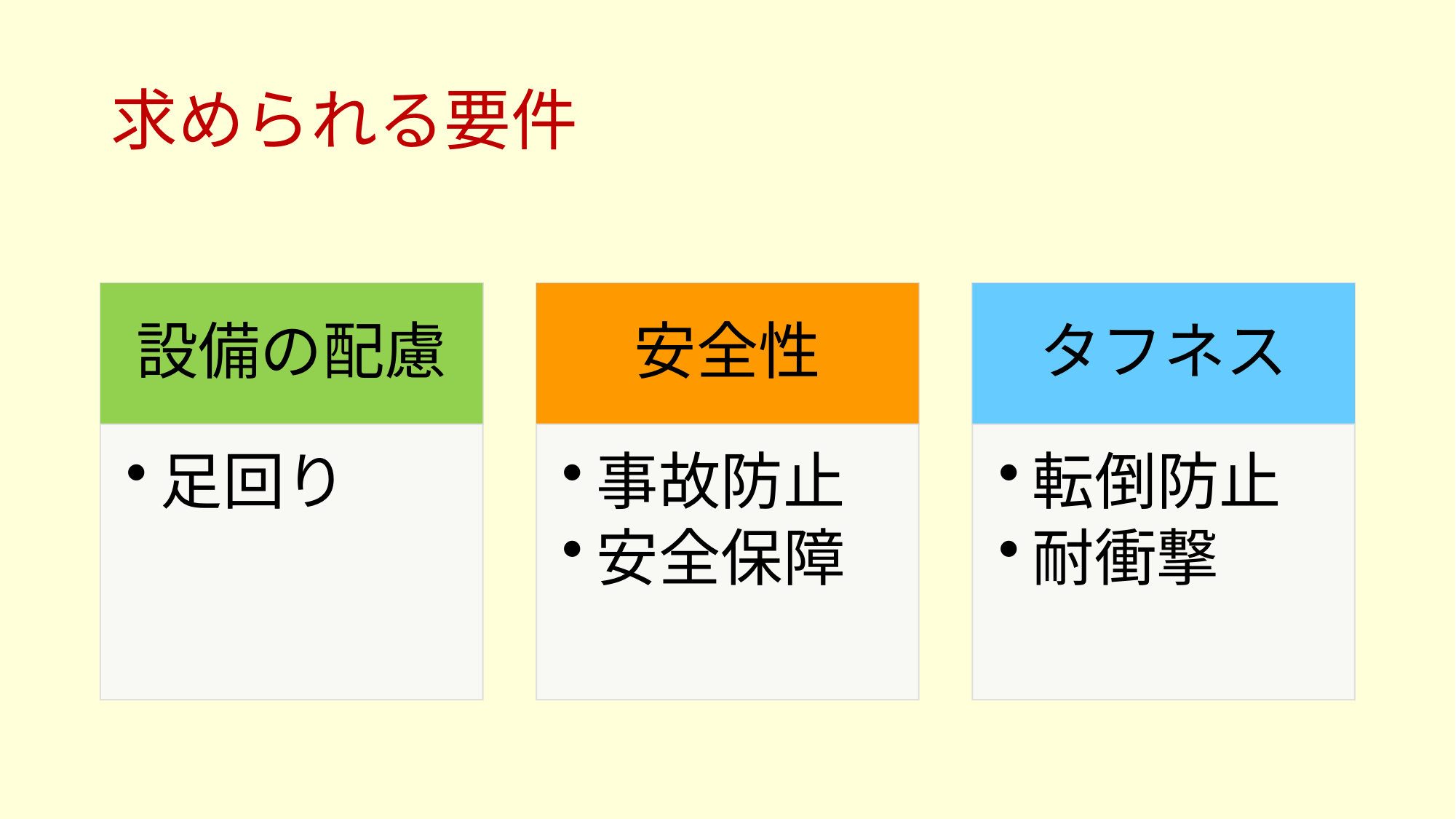

# 求められる要件

設備の配慮

安全性

タフネス

足回り

事故防止
安全保障

転倒防止
耐衝撃